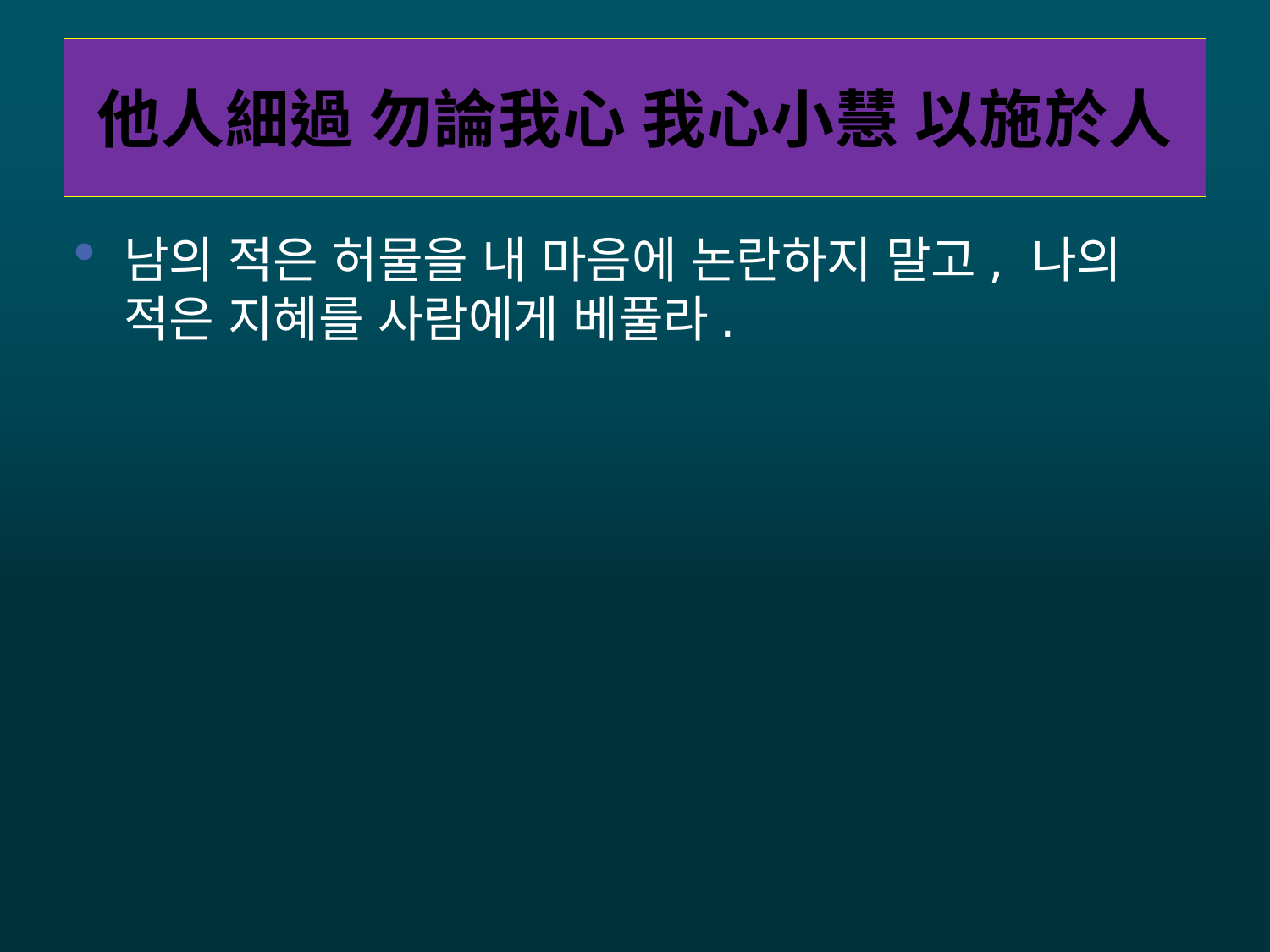

# 他人細過 勿論我心 我心小慧 以施於人
남의 적은 허물을 내 마음에 논란하지 말고, 나의 적은 지혜를 사람에게 베풀라.